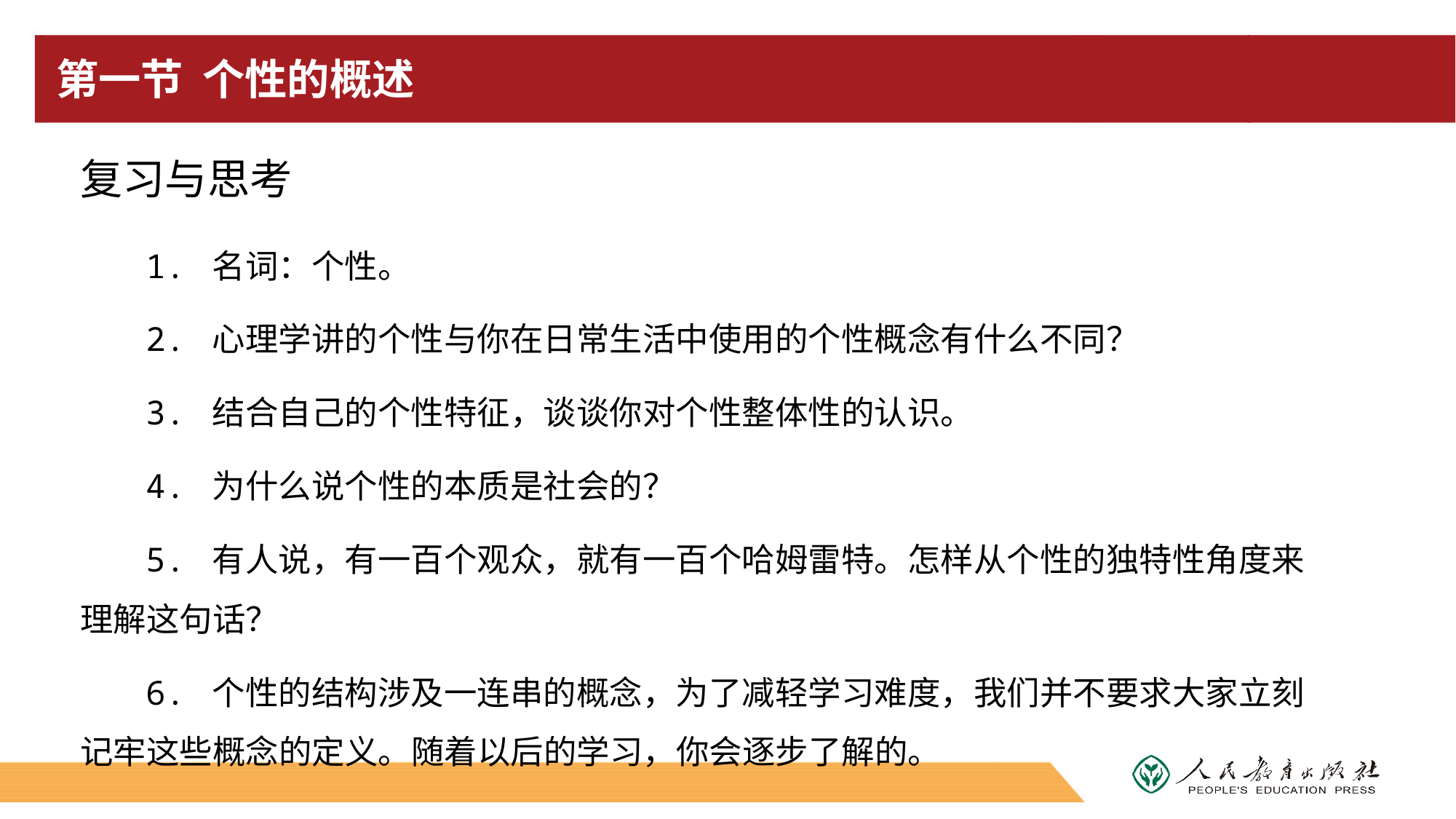

# 第一节  个性的概述
复习与思考
1. 名词：个性。
2. 心理学讲的个性与你在日常生活中使用的个性概念有什么不同？
3. 结合自己的个性特征，谈谈你对个性整体性的认识。
4. 为什么说个性的本质是社会的？
5. 有人说，有一百个观众，就有一百个哈姆雷特。怎样从个性的独特性角度来理解这句话？
6. 个性的结构涉及一连串的概念，为了减轻学习难度，我们并不要求大家立刻记牢这些概念的定义。随着以后的学习，你会逐步了解的。